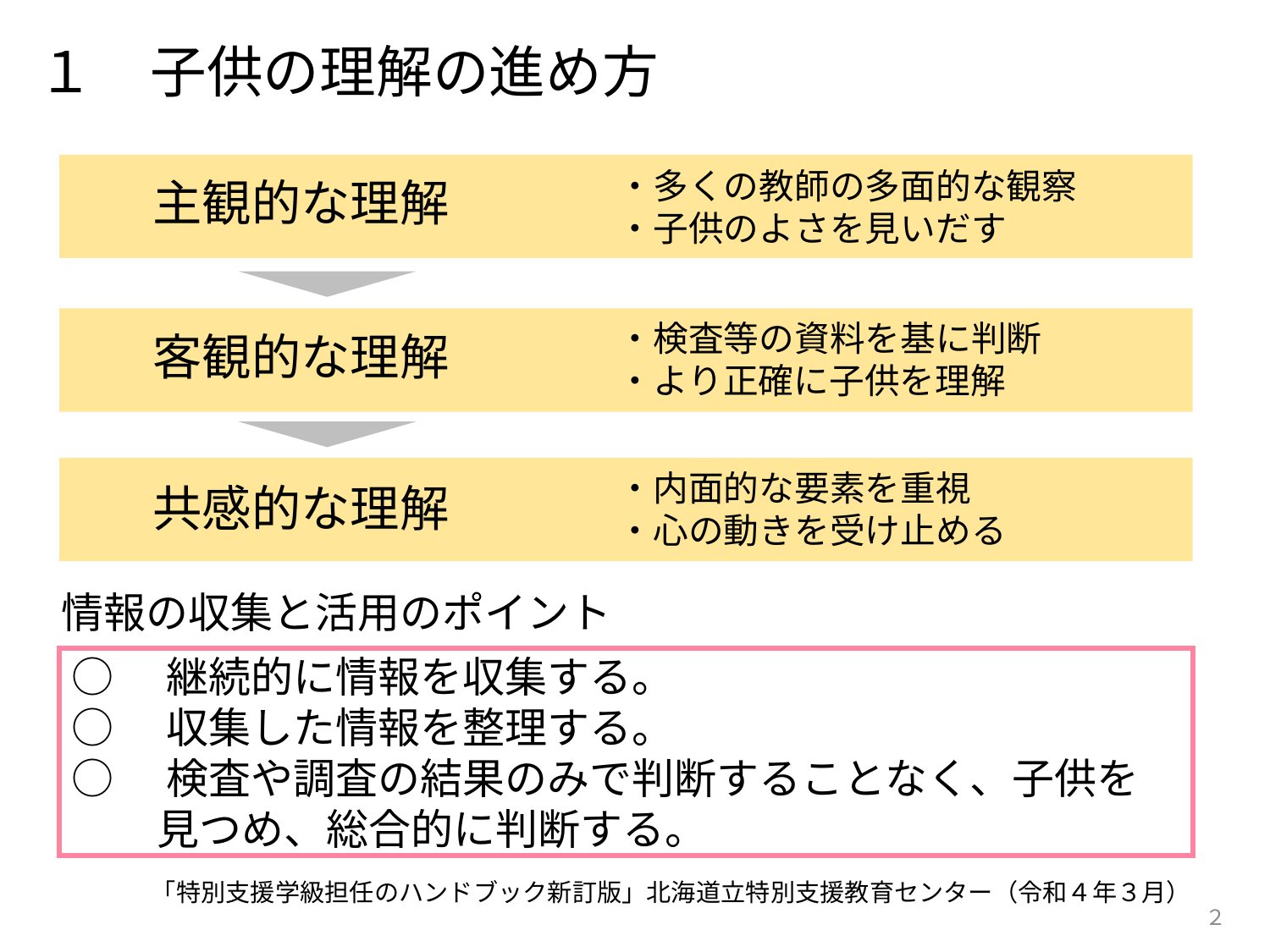

１　子供の理解の進め方

・多くの教師の多面的な観察
・子供のよさを見いだす
主観的な理解

・検査等の資料を基に判断
・より正確に子供を理解
客観的な理解

・内面的な要素を重視
・心の動きを受け止める
共感的な理解
情報の収集と活用のポイント
○　継続的に情報を収集する。
○　収集した情報を整理する。
○　検査や調査の結果のみで判断することなく、子供を
　　見つめ、総合的に判断する。
「特別支援学級担任のハンドブック新訂版」北海道立特別支援教育センター（令和４年３月）
２